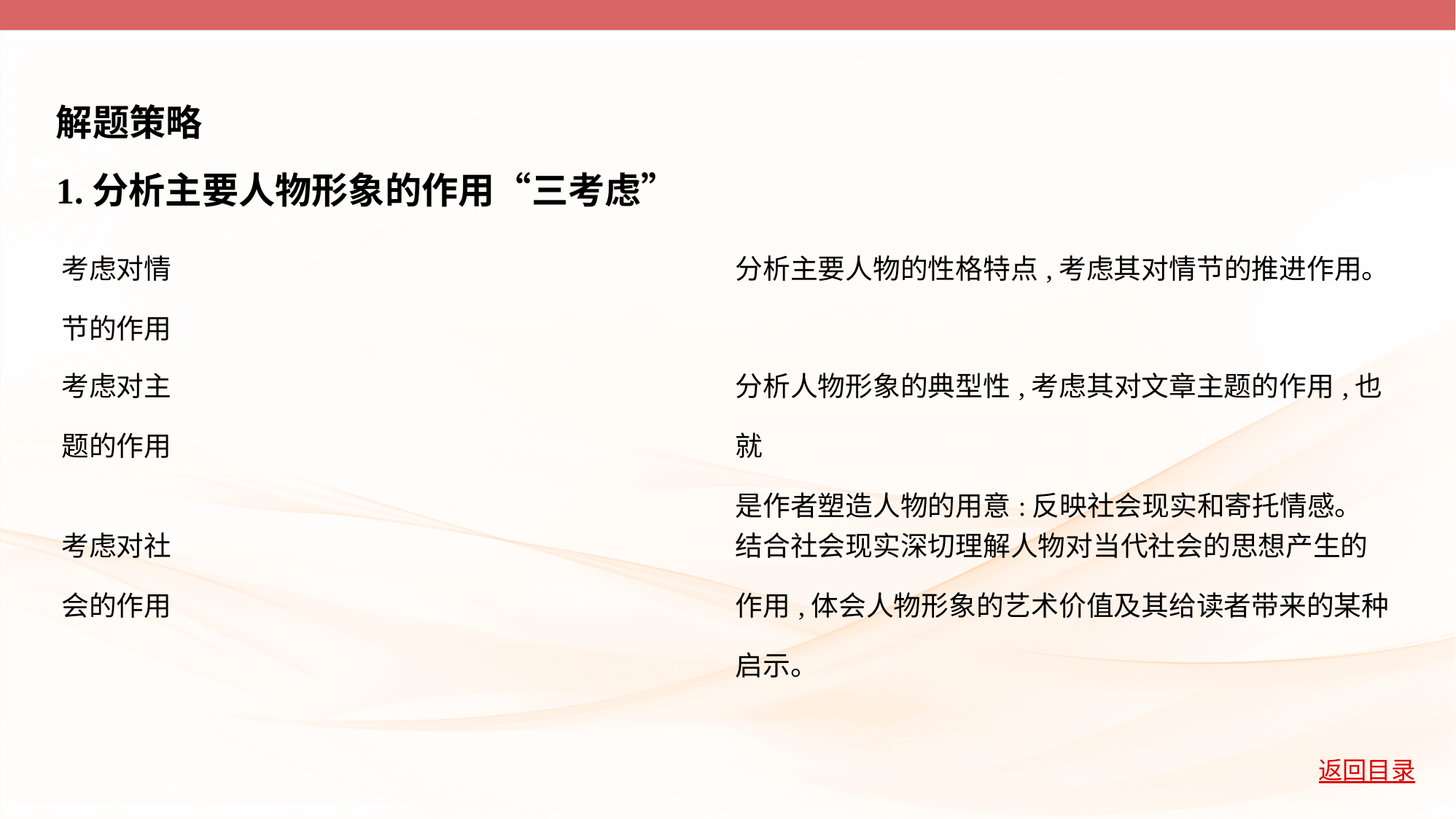

解题策略
1.分析主要人物形象的作用“三考虑”
| 考虑对情 节的作用 | 分析主要人物的性格特点,考虑其对情节的推进作用。 |
| --- | --- |
| 考虑对主 题的作用 | 分析人物形象的典型性,考虑其对文章主题的作用,也就 是作者塑造人物的用意:反映社会现实和寄托情感。 |
| 考虑对社 会的作用 | 结合社会现实深切理解人物对当代社会的思想产生的 作用,体会人物形象的艺术价值及其给读者带来的某种 启示。 |